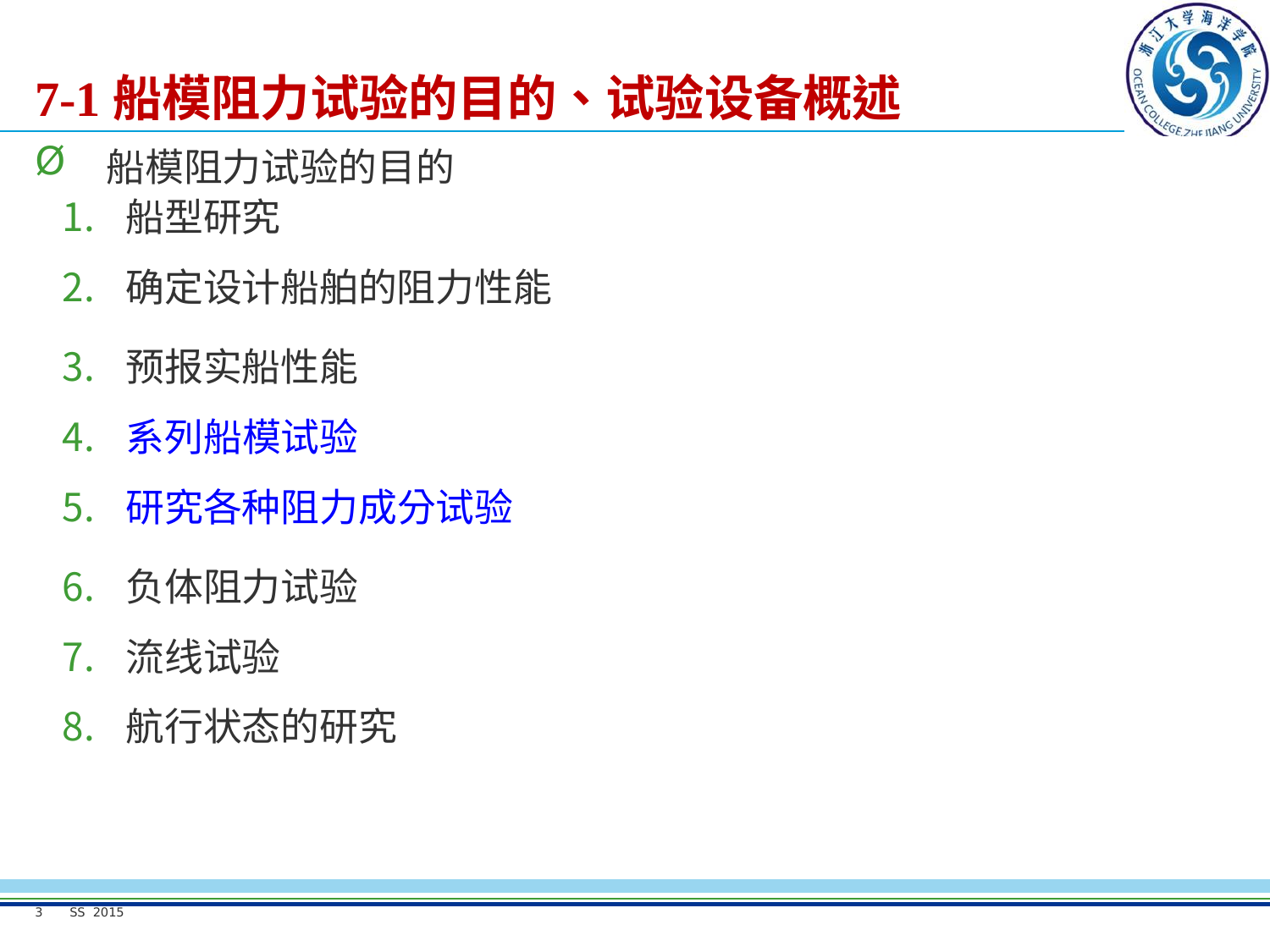

# 7-1船模阻力试验的目的、试验设备概述
船模阻力试验的目的

船型研究
快速性是船。
确定设计船舶的阻力性能
预报实船性能
系列船模试验
研究各种阻力成分试验
负体阻力试验
流线试验
航行状态的研究
3